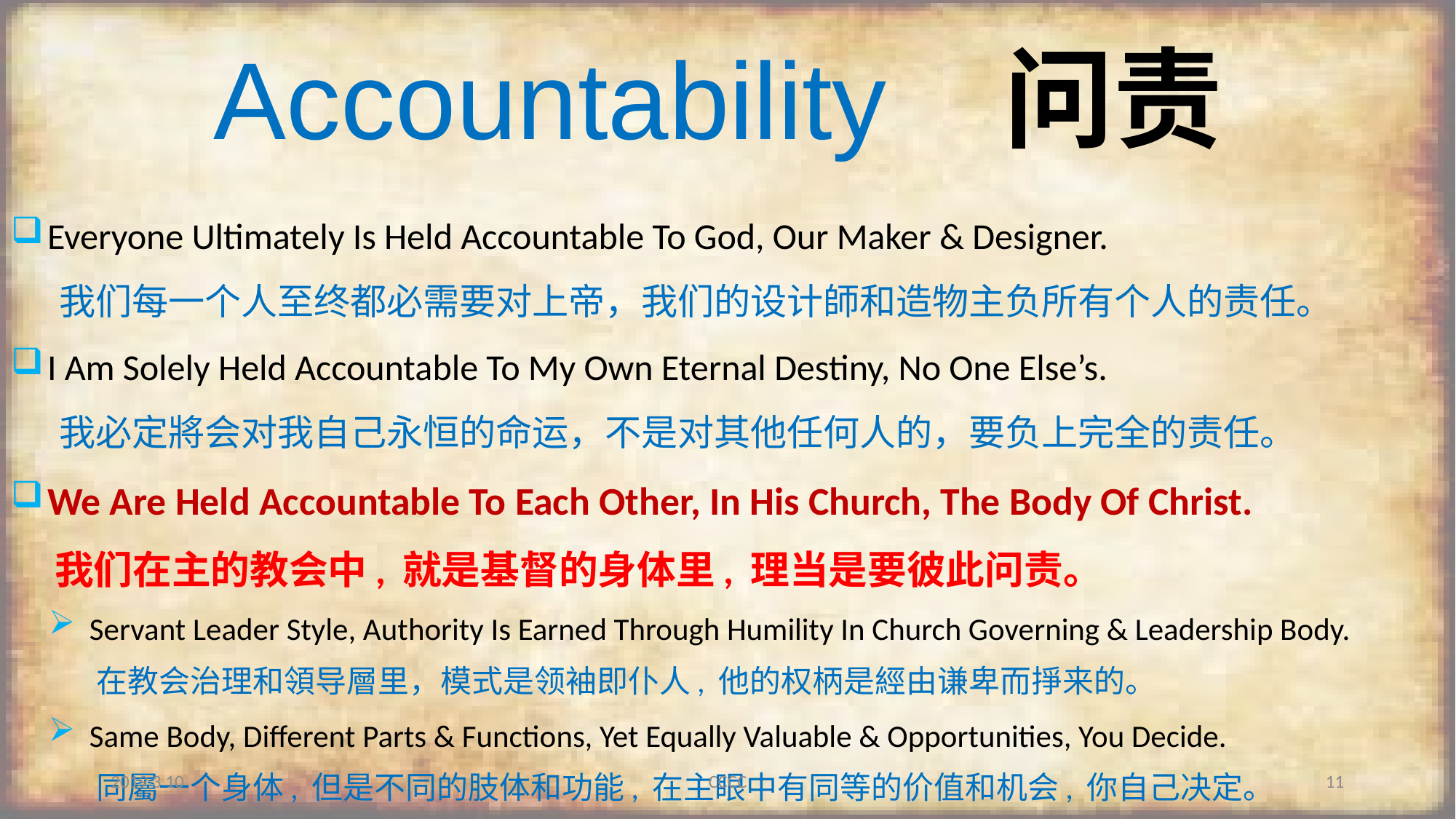

# Accountability   问责
 Everyone Ultimately Is Held Accountable To God, Our Maker & Designer.
     我们每一个人至终都必需要对上帝，我们的设计師和造物主负所有个人的责任。
 I Am Solely Held Accountable To My Own Eternal Destiny, No One Else’s.
     我必定將会对我自己永恒的命运，不是对其他任何人的，要负上完全的责任。
 We Are Held Accountable To Each Other, In His Church, The Body Of Christ.
    我们在主的教会中, 就是基督的身体里, 理当是要彼此问责。
  Servant Leader Style, Authority Is Earned Through Humility In Church Governing & Leadership Body.
    在教会治理和領导層里，模式是领袖即仆人, 他的权柄是經由谦卑而掙来的。
  Same Body, Different Parts & Functions, Yet Equally Valuable & Opportunities, You Decide.
    同屬一个身体, 但是不同的肢体和功能, 在主眼中有同等的价值和机会, 你自己决定。

2019 3 10
CCCC
11